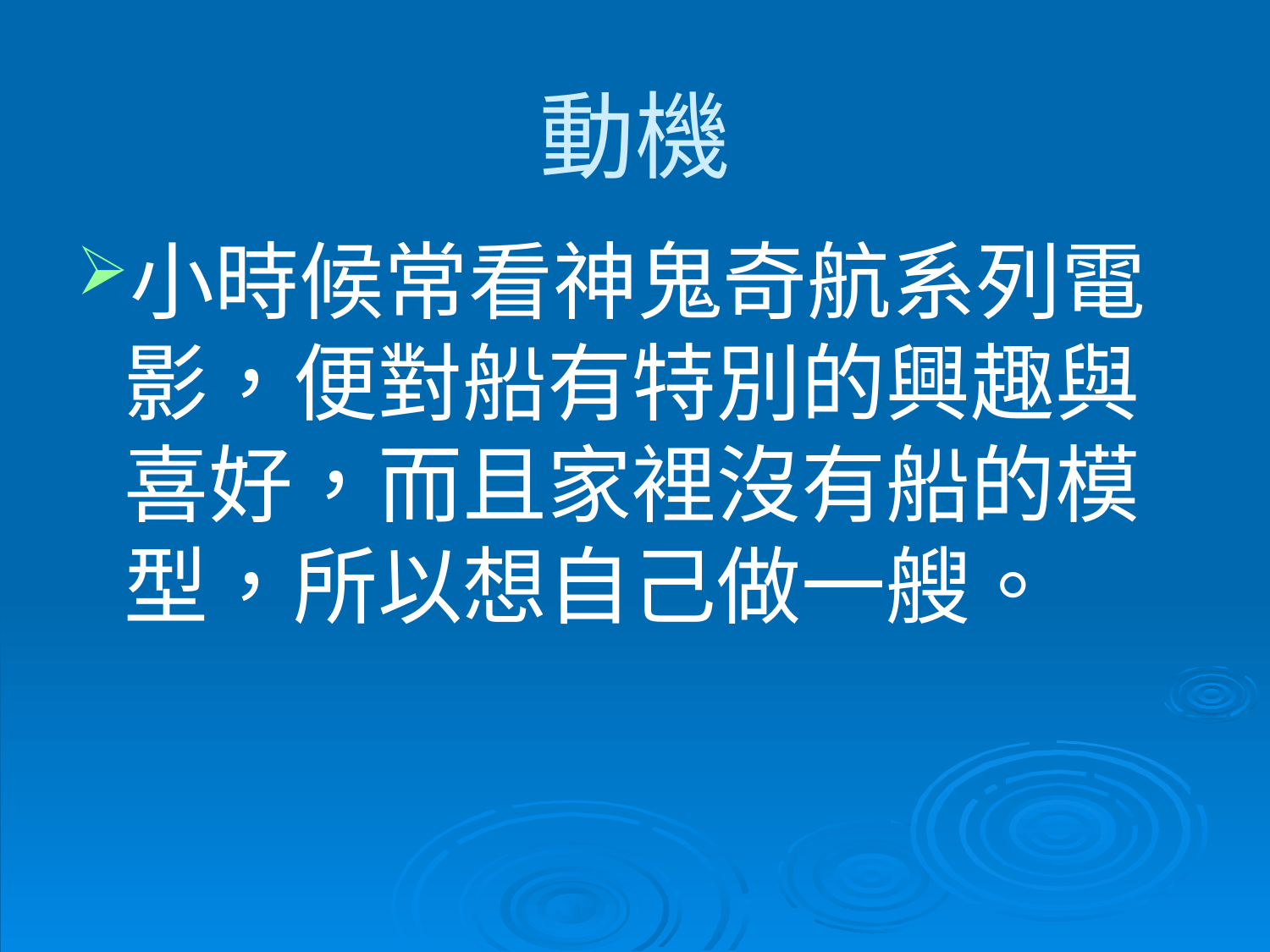

動機
小時候常看神鬼奇航系列電影，便對船有特別的興趣與喜好，而且家裡沒有船的模型，所以想自己做一艘。